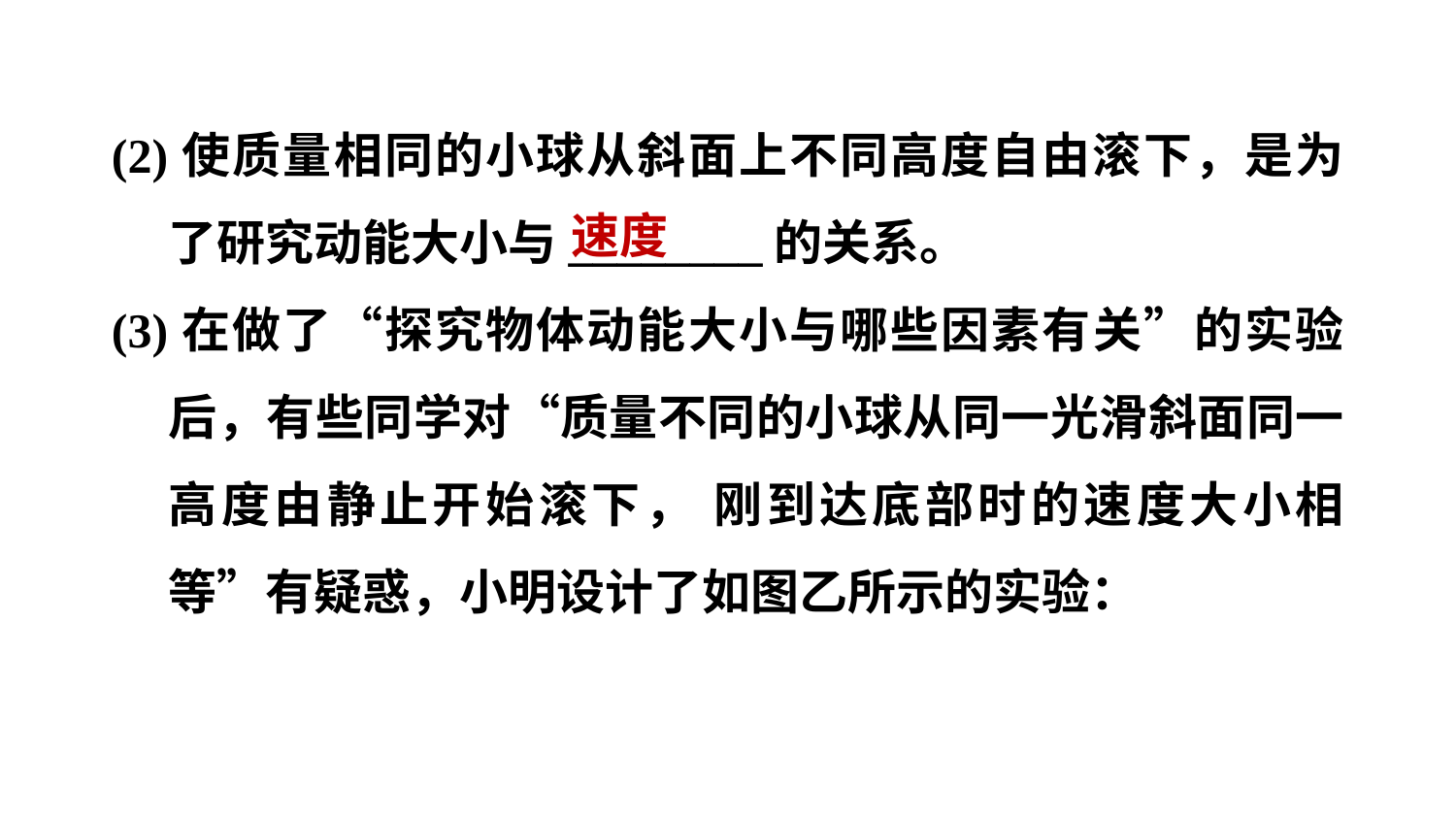

(2)使质量相同的小球从斜面上不同高度自由滚下，是为了研究动能大小与________的关系。
(3)在做了“探究物体动能大小与哪些因素有关”的实验后，有些同学对“质量不同的小球从同一光滑斜面同一高度由静止开始滚下， 刚到达底部时的速度大小相等”有疑惑，小明设计了如图乙所示的实验：
速度